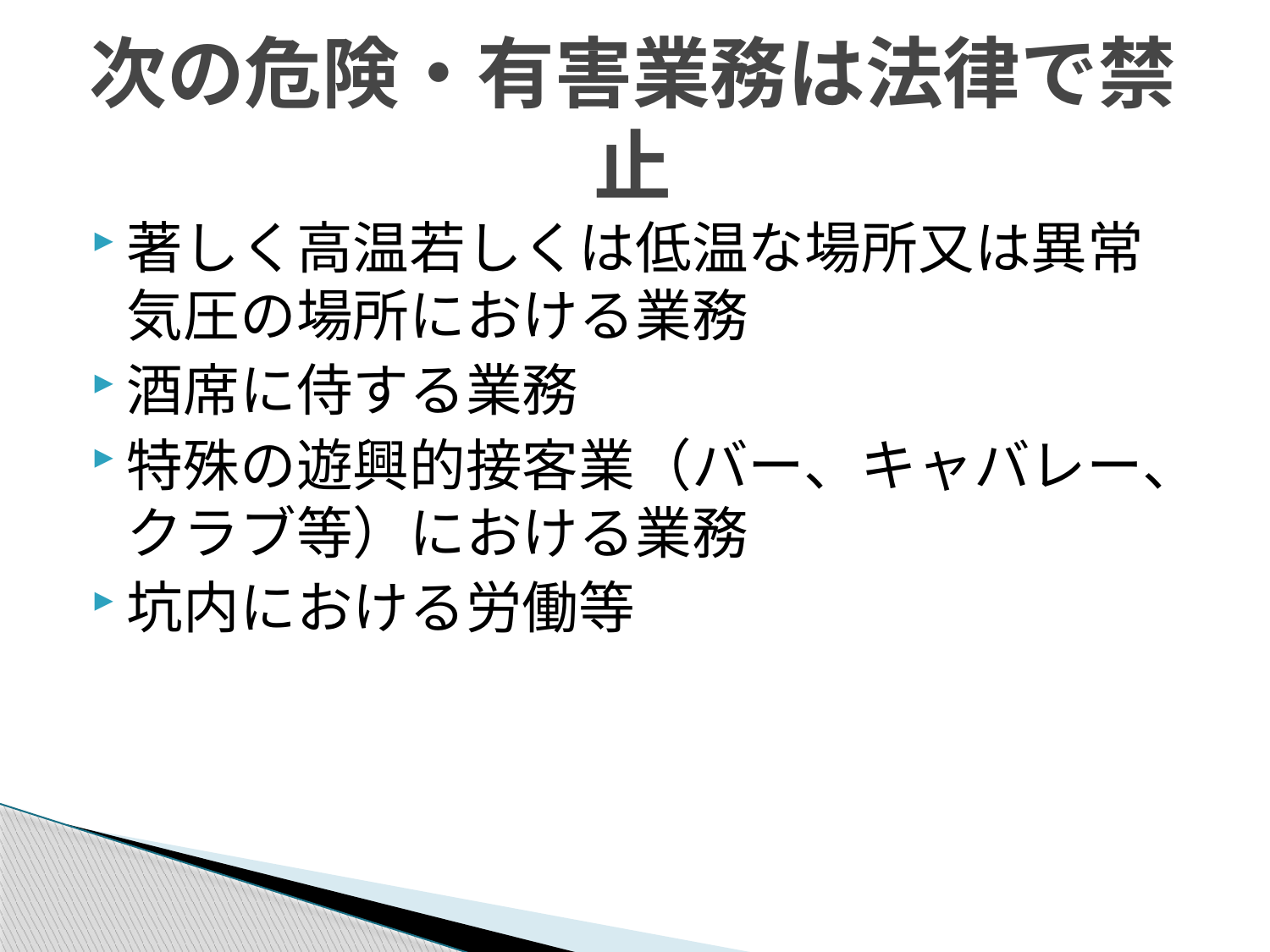

# 次の危険・有害業務は法律で禁止
著しく高温若しくは低温な場所又は異常気圧の場所における業務
酒席に侍する業務
特殊の遊興的接客業（バー、キャバレー、クラブ等）における業務
坑内における労働等